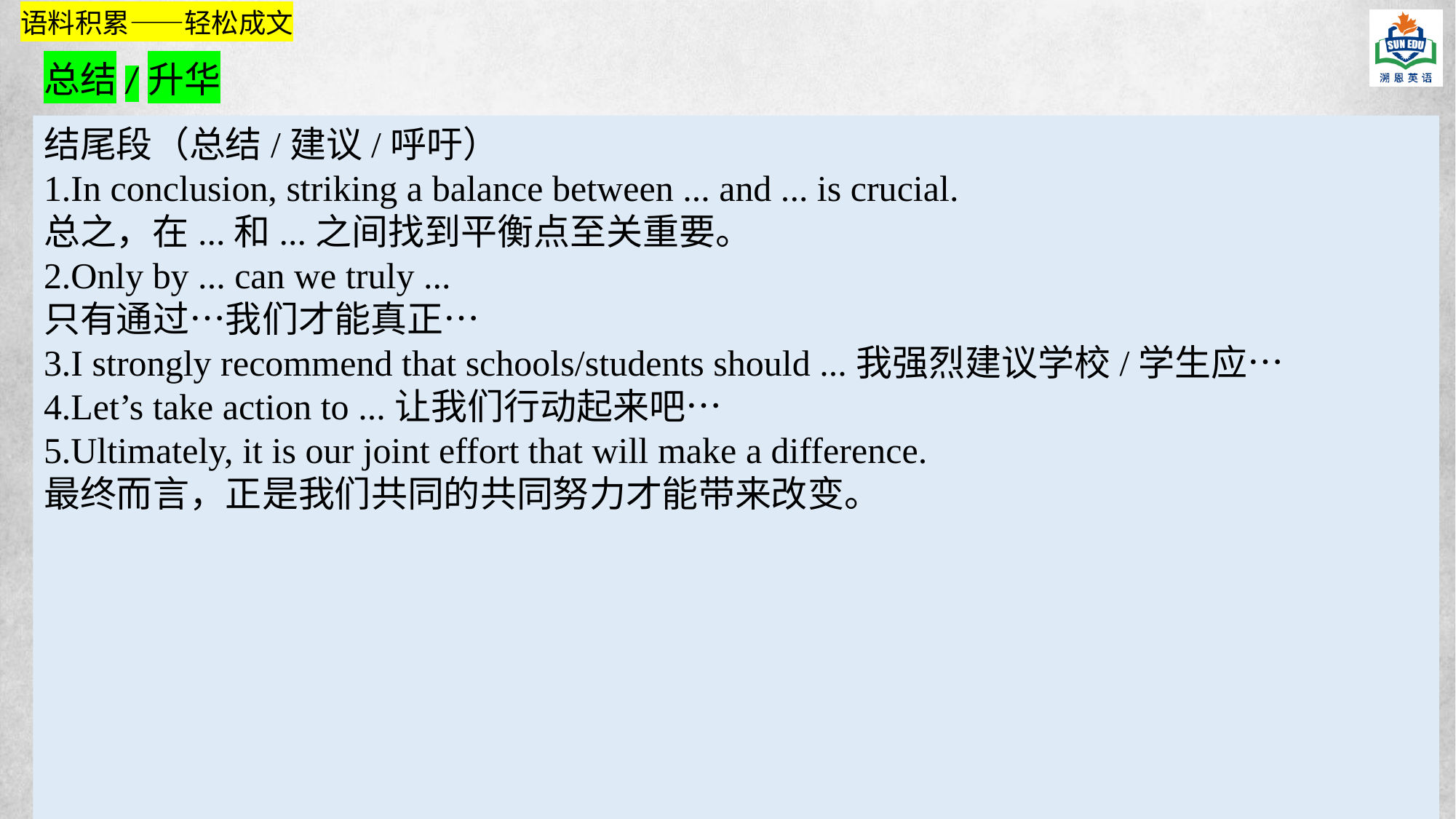

语料积累——轻松成文
总结/升华
结尾段（总结/建议/呼吁）
1.In conclusion, striking a balance between ... and ... is crucial.
总之，在...和...之间找到平衡点至关重要。
2.Only by ... can we truly ...
只有通过…我们才能真正…
3.I strongly recommend that schools/students should ...我强烈建议学校/学生应…
4.Let’s take action to ...让我们行动起来吧…
5.Ultimately, it is our joint effort that will make a difference.
最终而言，正是我们共同的共同努力才能带来改变。